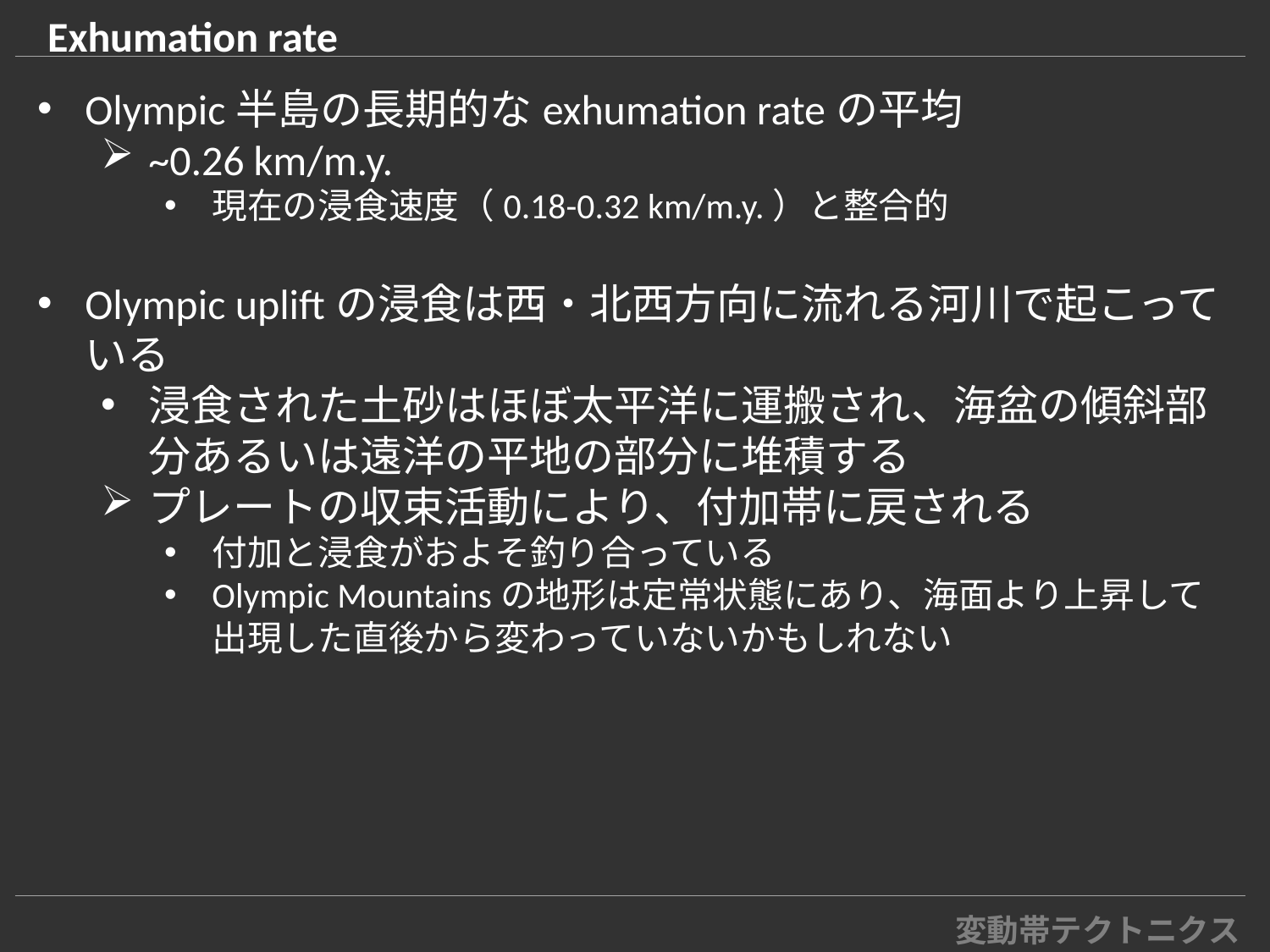

Exhumation rate
Olympic半島の長期的なexhumation rateの平均
~0.26 km/m.y.
現在の浸食速度（0.18-0.32 km/m.y.）と整合的

Olympic upliftの浸食は西・北西方向に流れる河川で起こっている
浸食された土砂はほぼ太平洋に運搬され、海盆の傾斜部分あるいは遠洋の平地の部分に堆積する
プレートの収束活動により、付加帯に戻される
付加と浸食がおよそ釣り合っている
Olympic Mountainsの地形は定常状態にあり、海面より上昇して出現した直後から変わっていないかもしれない

変動帯テクトニクス